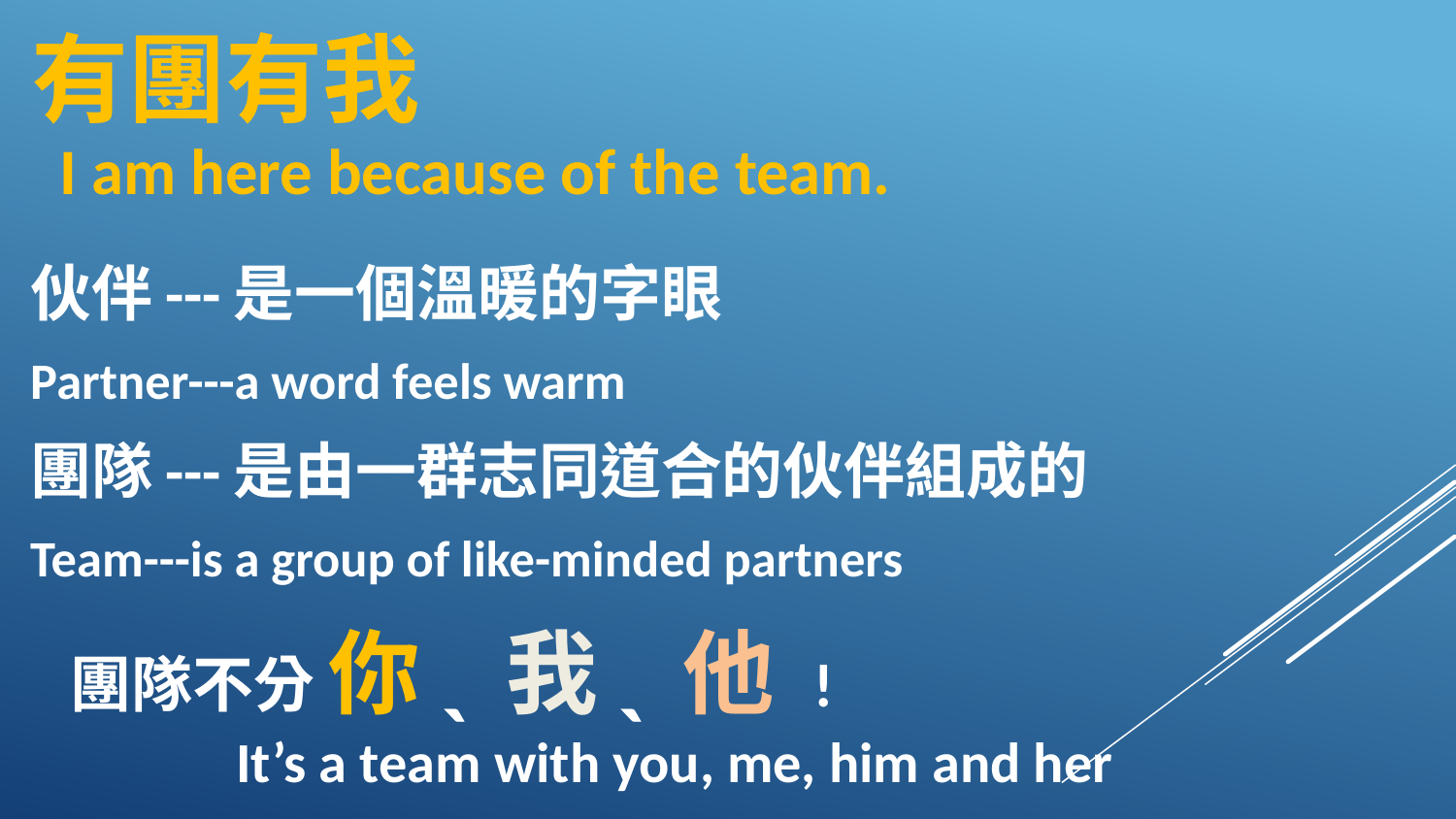

# 有團有我
I am here because of the team.
伙伴---是一個溫暖的字眼
Partner---a word feels warm
團隊---是由一群志同道合的伙伴組成的
Team---is a group of like-minded partners
			  團隊不分 你ˎ 我ˎ 他 !
It’s a team with you, me, him and her